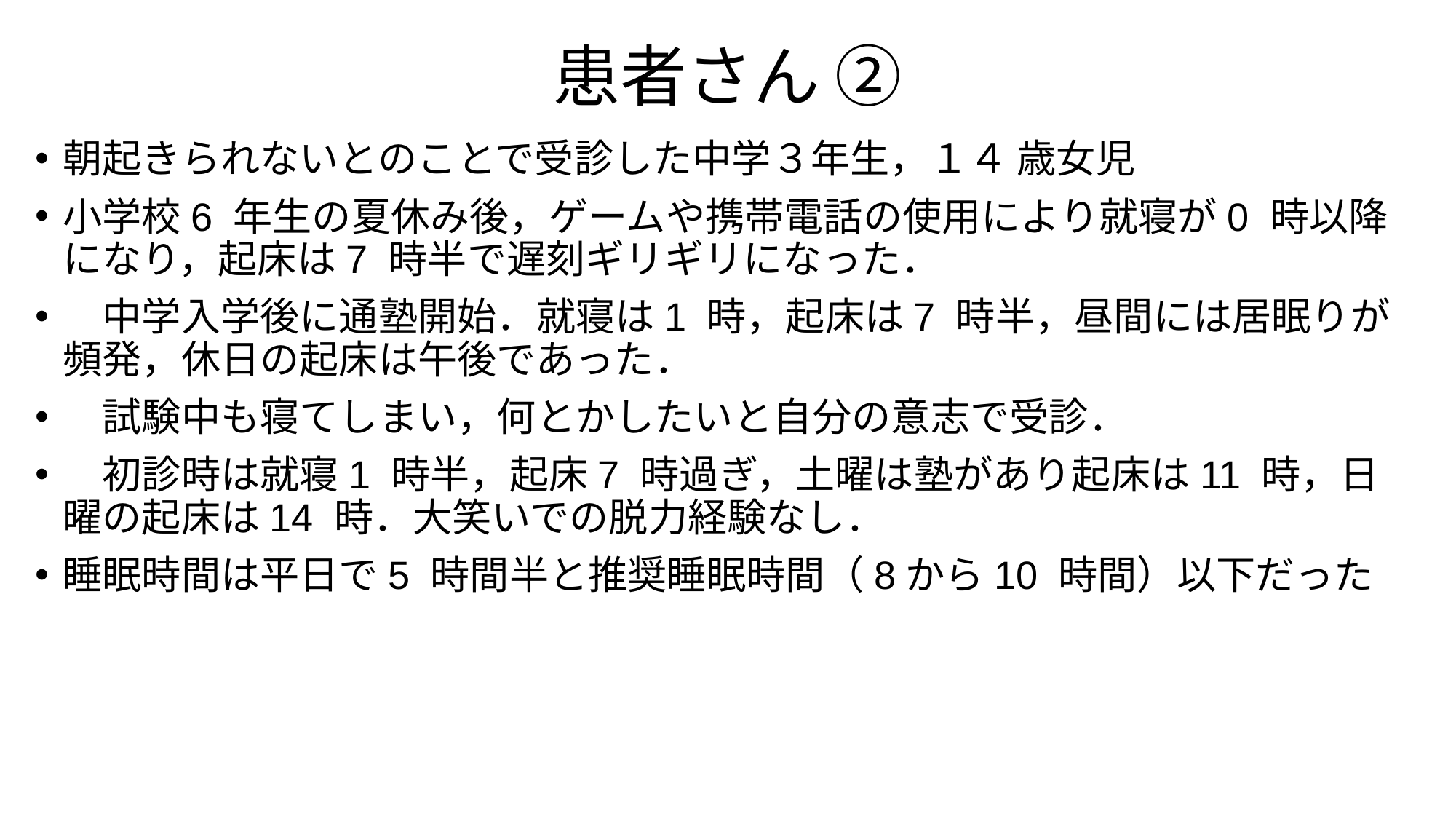

# 患者さん ②
朝起きられないとのことで受診した中学３年生，１４ 歳女児
小学校6 年生の夏休み後，ゲームや携帯電話の使用により就寝が0 時以降になり，起床は7 時半で遅刻ギリギリになった．
　中学入学後に通塾開始．就寝は1 時，起床は7 時半，昼間には居眠りが頻発，休日の起床は午後であった．
　試験中も寝てしまい，何とかしたいと自分の意志で受診．
　初診時は就寝1 時半，起床7 時過ぎ，土曜は塾があり起床は11 時，日曜の起床は14 時．大笑いでの脱力経験なし．
睡眠時間は平日で5 時間半と推奨睡眠時間（8から10 時間）以下だった